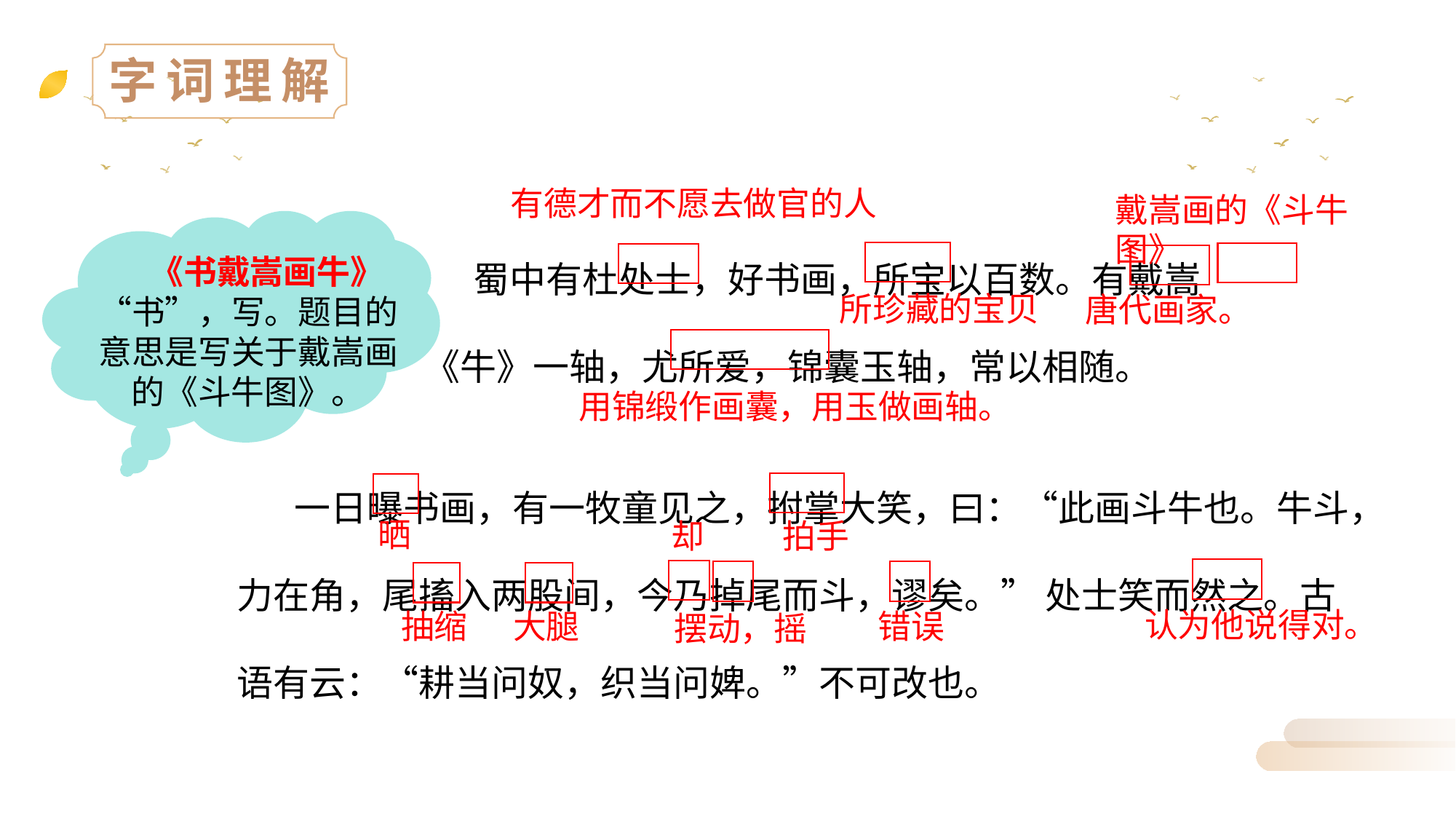

字词理解
有德才而不愿去做官的人
戴嵩画的《斗牛图》
     蜀中有杜处士，好书画，所宝以百数。有戴嵩《牛》一轴，尤所爱，锦囊玉轴，常以相随。

    《书戴嵩画牛》“书”，写。题目的意思是写关于戴嵩画的《斗牛图》。
所珍藏的宝贝
唐代画家。

用锦缎作画囊，用玉做画轴。
      一日曝书画，有一牧童见之，拊掌大笑，曰：“此画斗牛也。牛斗，力在角，尾搐入两股间，今乃掉尾而斗，谬矣。” 处士笑而然之。古语有云：“耕当问奴，织当问婢。”不可改也。

晒
却
拍手

认为他说得对。
抽缩
大腿
错误
摆动，摇